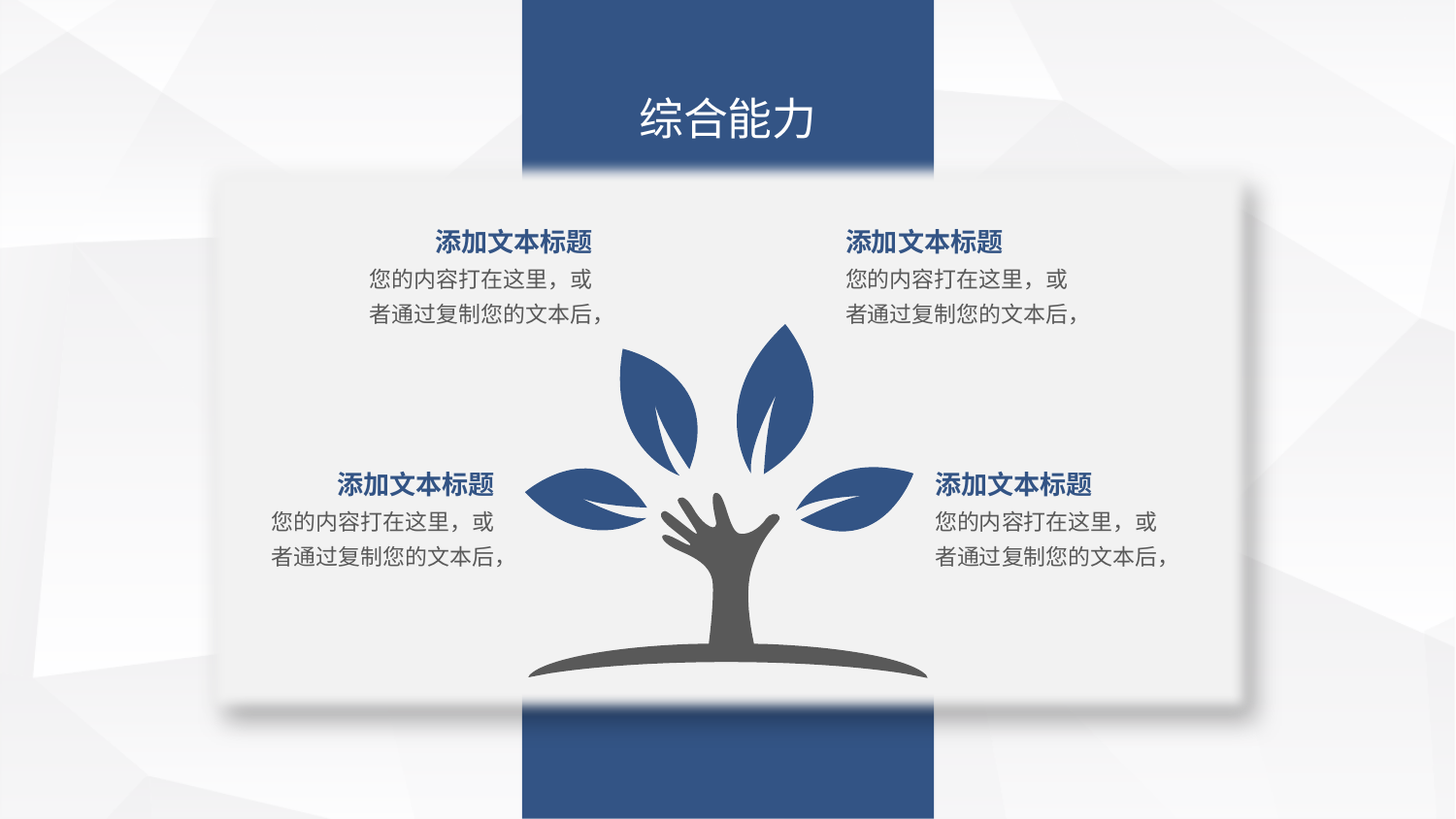

综合能力

添加文本标题
您的内容打在这里，或者通过复制您的文本后，
添加文本标题
您的内容打在这里，或者通过复制您的文本后，

添加文本标题
您的内容打在这里，或者通过复制您的文本后，
添加文本标题
您的内容打在这里，或者通过复制您的文本后，